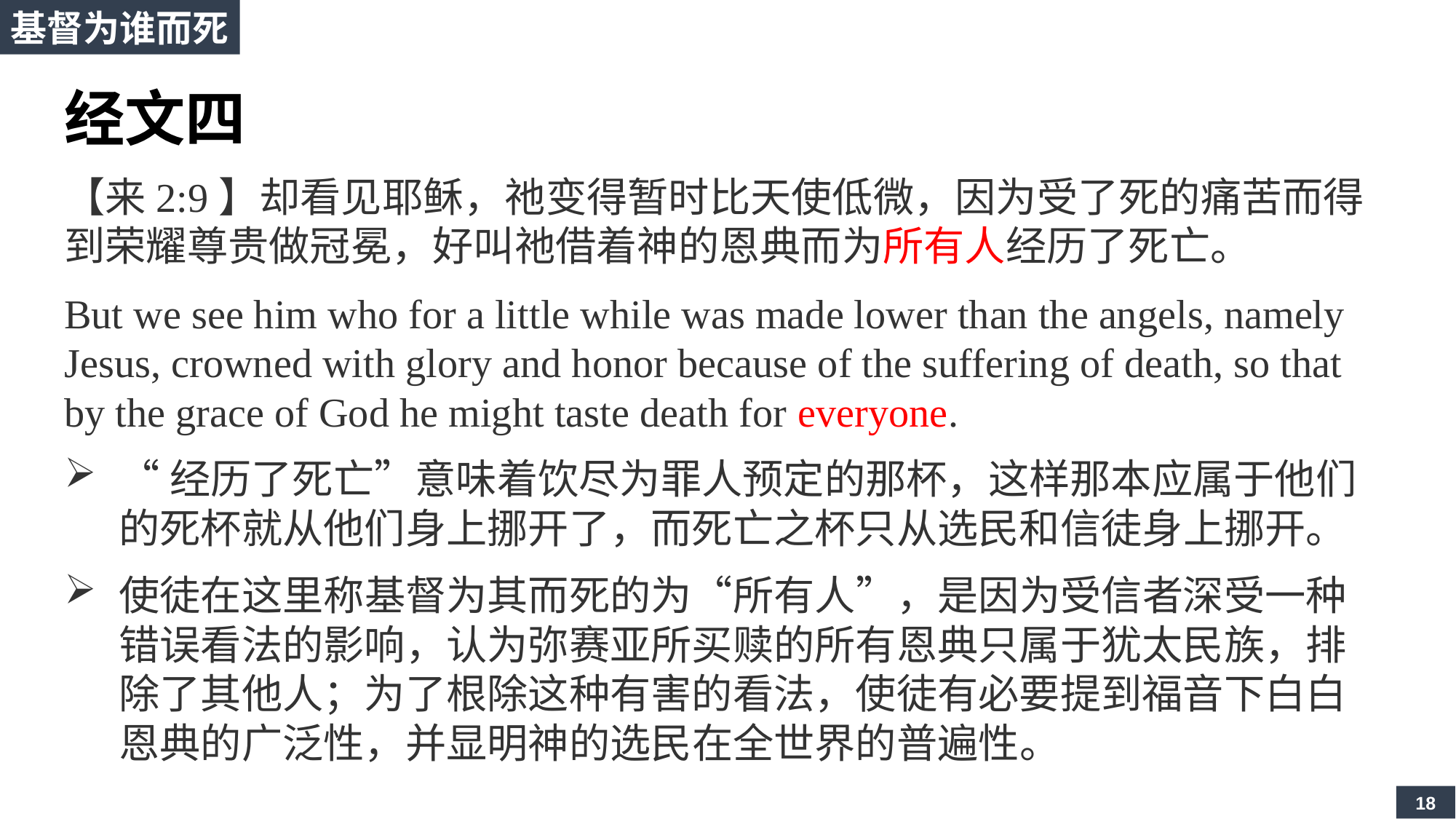

基督为谁而死
经文四
【来2:9】却看见耶稣，祂变得暂时比天使低微，因为受了死的痛苦而得到荣耀尊贵做冠冕，好叫祂借着神的恩典而为所有人经历了死亡。
But we see him who for a little while was made lower than the angels, namely Jesus, crowned with glory and honor because of the suffering of death, so that by the grace of God he might taste death for everyone.
“经历了死亡”意味着饮尽为罪人预定的那杯，这样那本应属于他们的死杯就从他们身上挪开了，而死亡之杯只从选民和信徒身上挪开。
使徒在这里称基督为其而死的为“所有人”，是因为受信者深受一种错误看法的影响，认为弥赛亚所买赎的所有恩典只属于犹太民族，排除了其他人；为了根除这种有害的看法，使徒有必要提到福音下白白恩典的广泛性，并显明神的选民在全世界的普遍性。
18